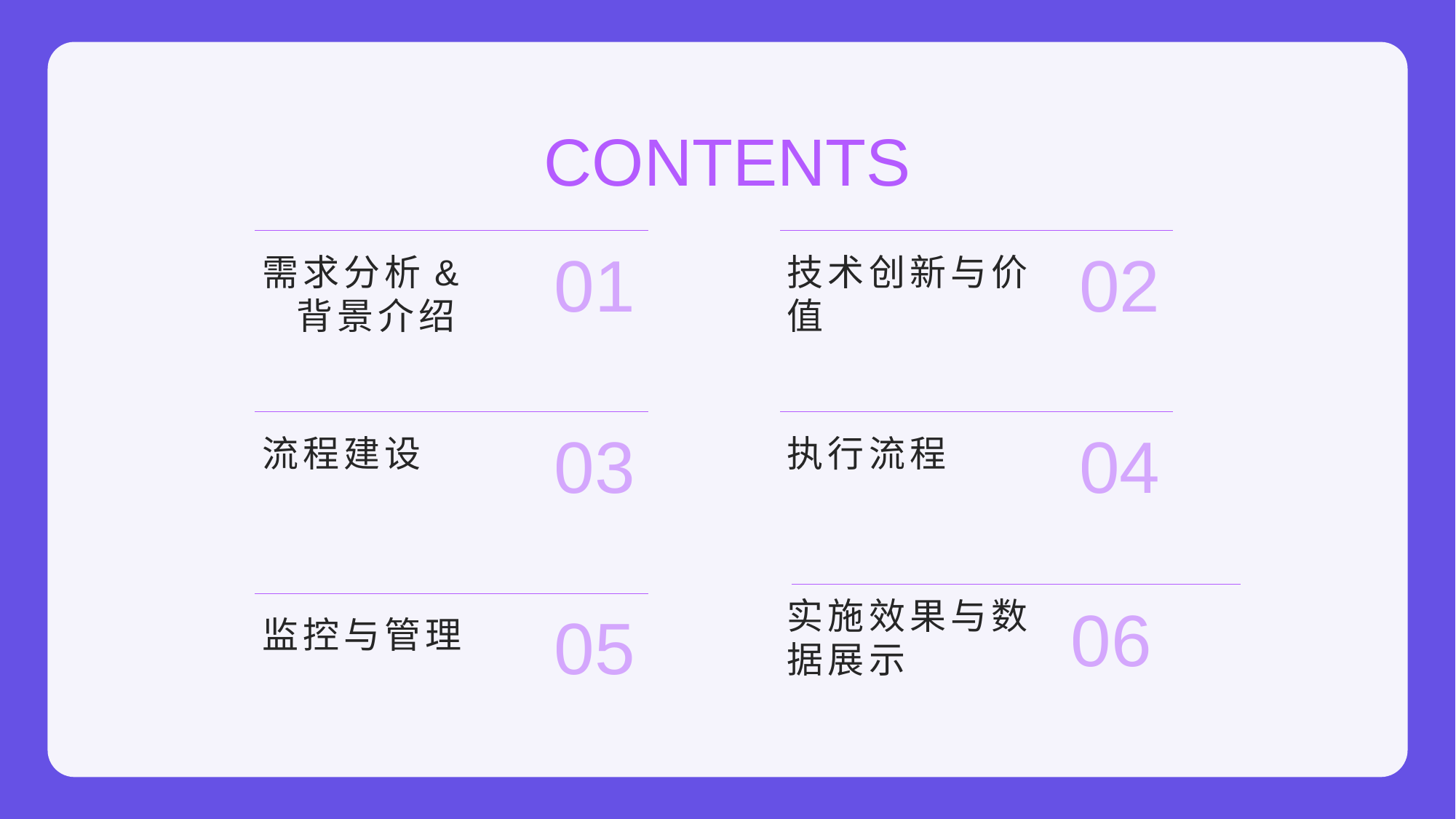

CONTENTS
01
02
需求分析&
  背景介绍
技术创新与价值
03
04
流程建设
执行流程
实施效果与数据展示

06
05
监控与管理